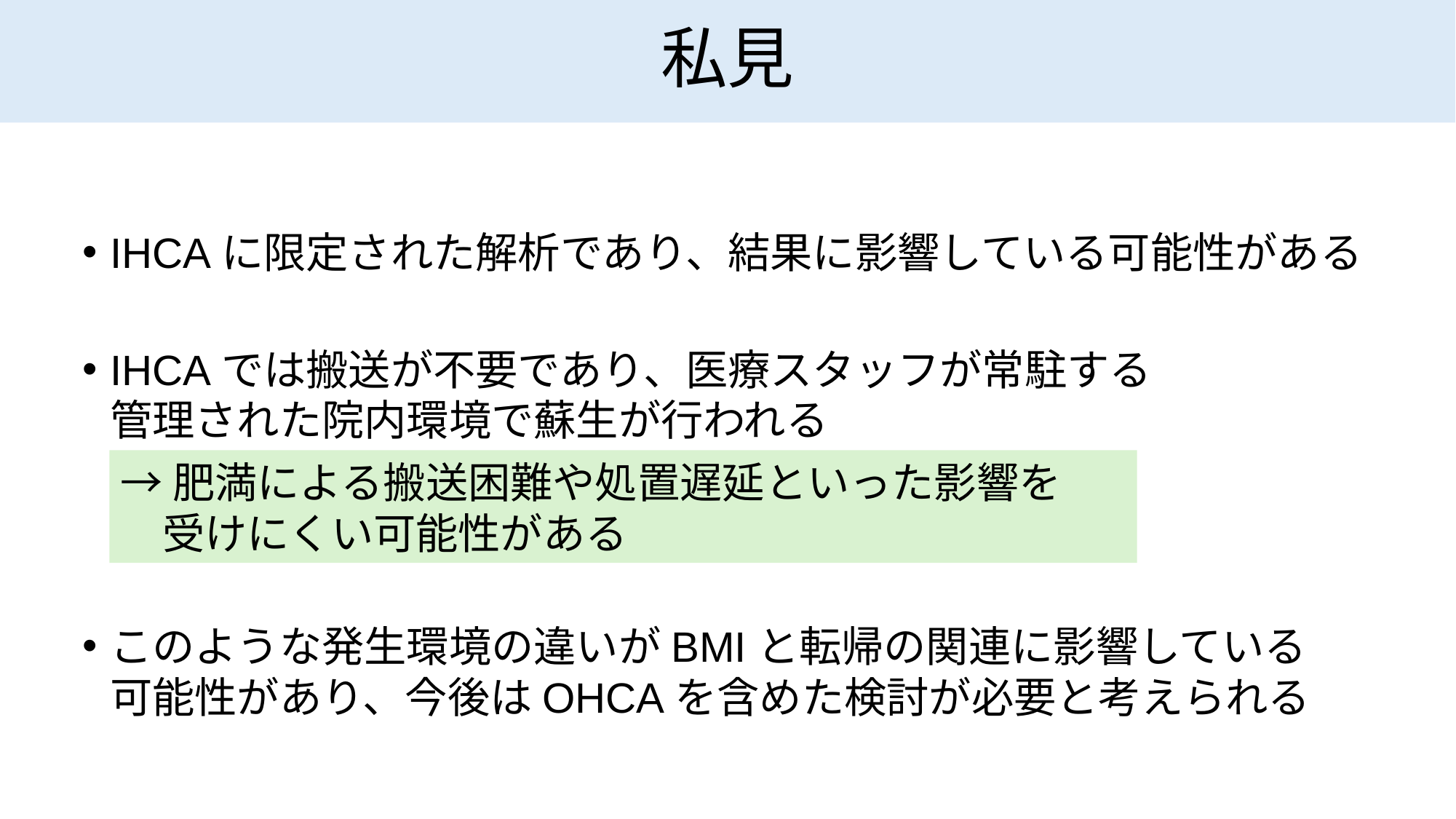

# 私見
IHCAに限定された解析であり、結果に影響している可能性がある
IHCAでは搬送が不要であり、医療スタッフが常駐する
管理された院内環境で蘇生が行われる

このような発生環境の違いがBMIと転帰の関連に影響している
可能性があり、今後はOHCAを含めた検討が必要と考えられる

→肥満による搬送困難や処置遅延といった影響を
　受けにくい可能性がある